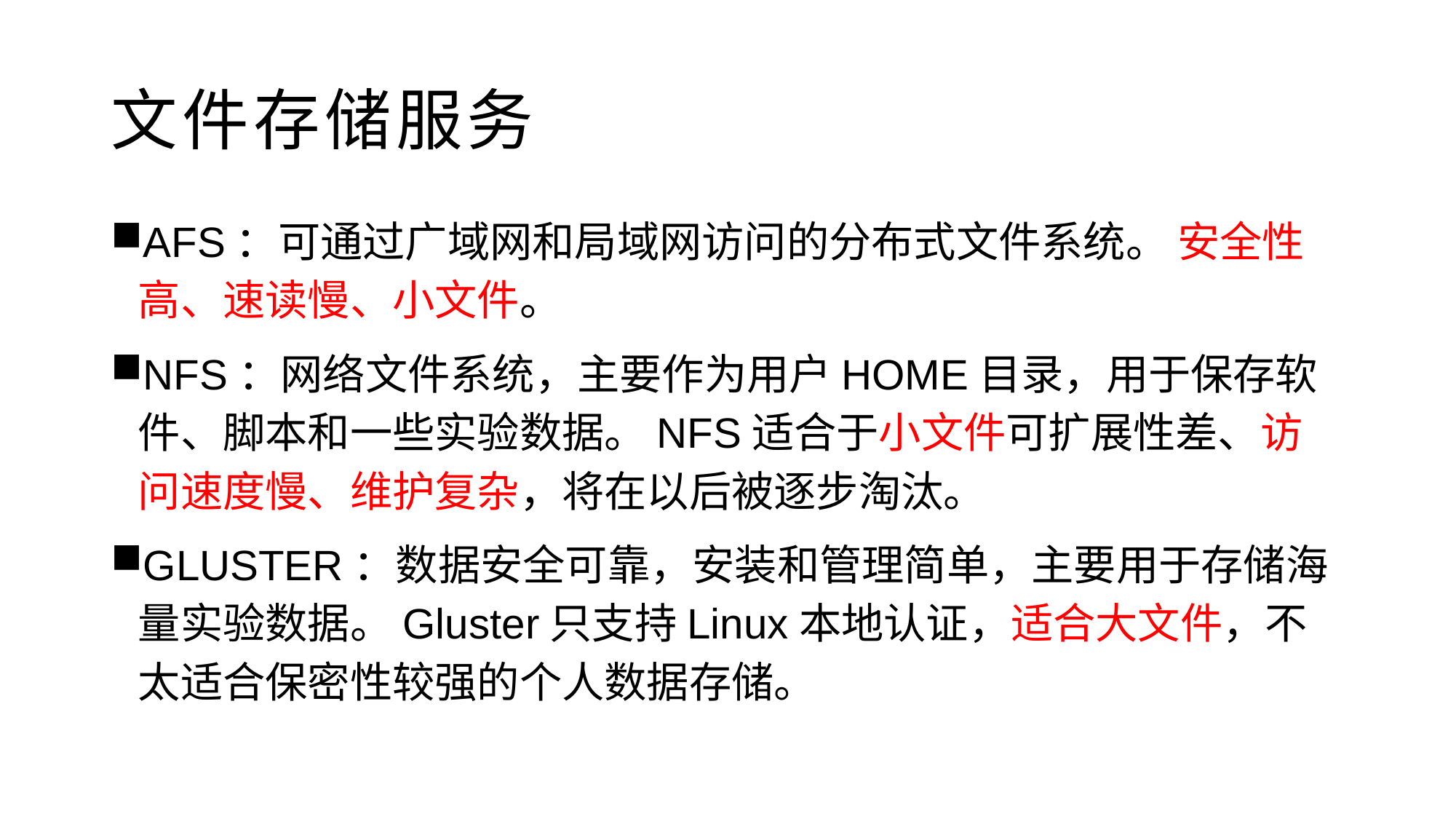

# 文件存储服务
AFS：可通过广域网和局域网访问的分布式文件系统。 安全性高、速读慢、小文件。
NFS：网络文件系统，主要作为用户HOME目录，用于保存软件、脚本和一些实验数据。NFS适合于小文件可扩展性差、访问速度慢、维护复杂，将在以后被逐步淘汰。
GLUSTER：数据安全可靠，安装和管理简单，主要用于存储海量实验数据。Gluster只支持Linux本地认证，适合大文件，不太适合保密性较强的个人数据存储。